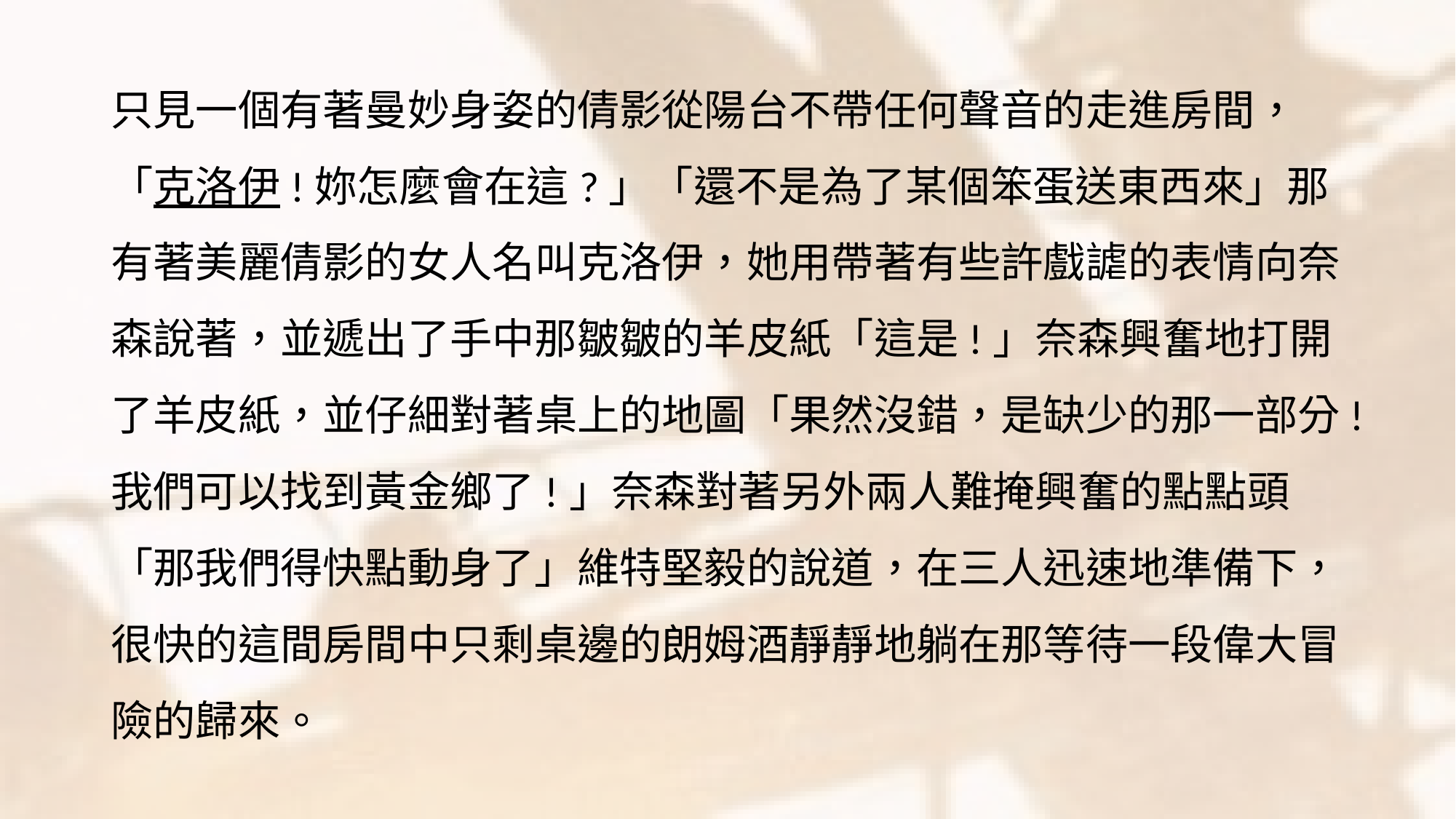

只見一個有著曼妙身姿的倩影從陽台不帶任何聲音的走進房間，「克洛伊!妳怎麼會在這?」「還不是為了某個笨蛋送東西來」那有著美麗倩影的女人名叫克洛伊，她用帶著有些許戲謔的表情向奈森說著，並遞出了手中那皺皺的羊皮紙「這是!」奈森興奮地打開了羊皮紙，並仔細對著桌上的地圖「果然沒錯，是缺少的那一部分!我們可以找到黃金鄉了!」奈森對著另外兩人難掩興奮的點點頭「那我們得快點動身了」維特堅毅的說道，在三人迅速地準備下，很快的這間房間中只剩桌邊的朗姆酒靜靜地躺在那等待一段偉大冒險的歸來。